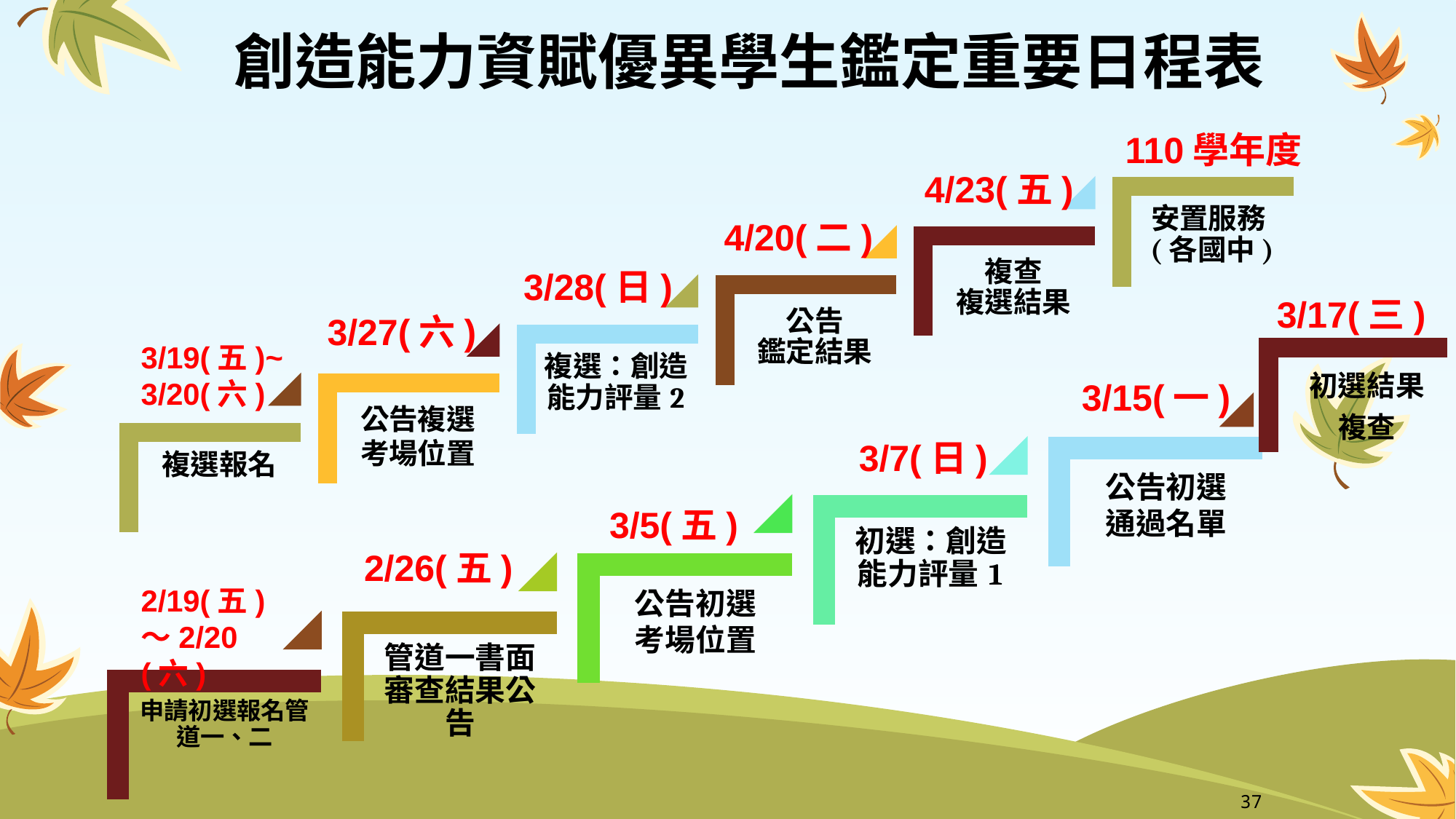

創造能力資賦優異學生鑑定重要日程表
110學年度
4/23(五)
複選報名
公告複選
考場位置
複選：創造能力評量2
公告
鑑定結果
複查
複選結果
安置服務(各國中)
4/20(二)
3/28(日)
3/17(三)

3/27(六)
3/19(五)~
3/20(六)

初選結果
複查
3/15(一)

3/7(日)
申請初選報名管道一、二
管道一書面審查結果公告
公告初選
考場位置
初選：創造能力評量1
公告初選
通過名單
3/5(五)
2/26(五)
2/19(五)～2/20(六)
37